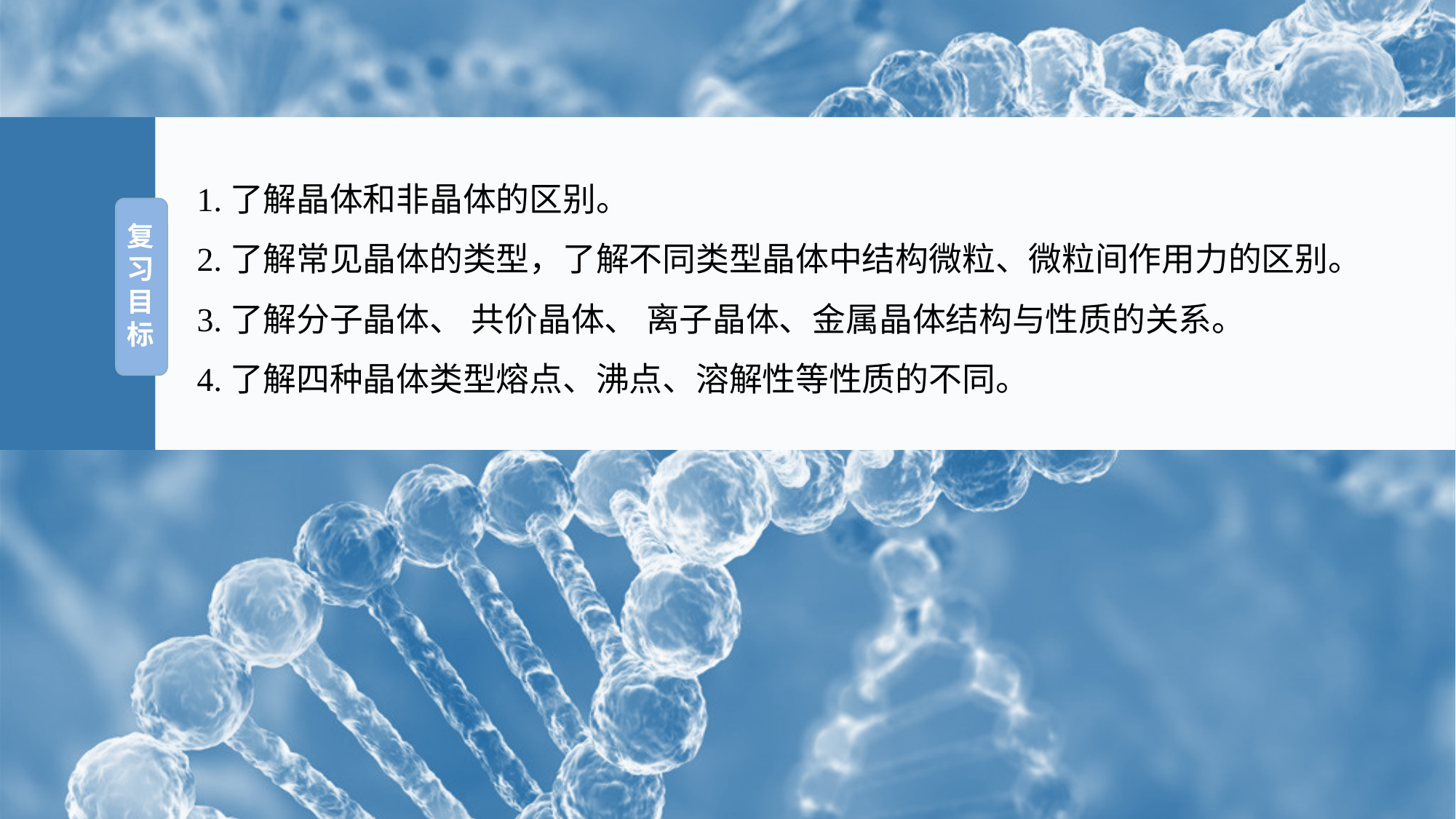

1.了解晶体和非晶体的区别。
2.了解常见晶体的类型，了解不同类型晶体中结构微粒、微粒间作用力的区别。
3.了解分子晶体、 共价晶体、 离子晶体、金属晶体结构与性质的关系。
4.了解四种晶体类型熔点、沸点、溶解性等性质的不同。

复
习
目
标